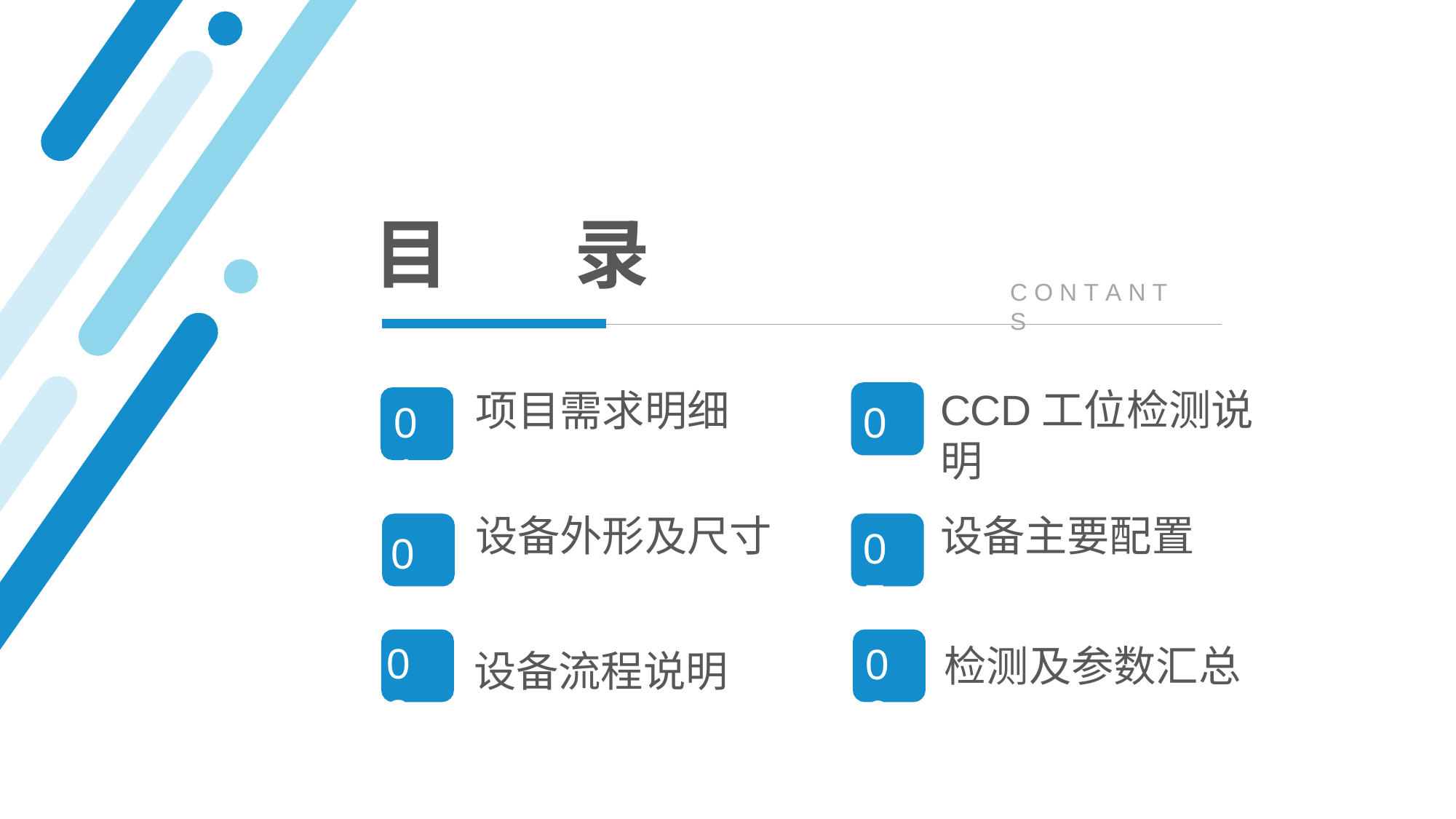

# 目	录

C O N T A N T S

项目需求明细
CCD工位检测说明

0
1
0
2
0
3
0
4
0
5
0
6
设备外形及尺寸
设备主要配置

检测及参数汇总
设备流程说明